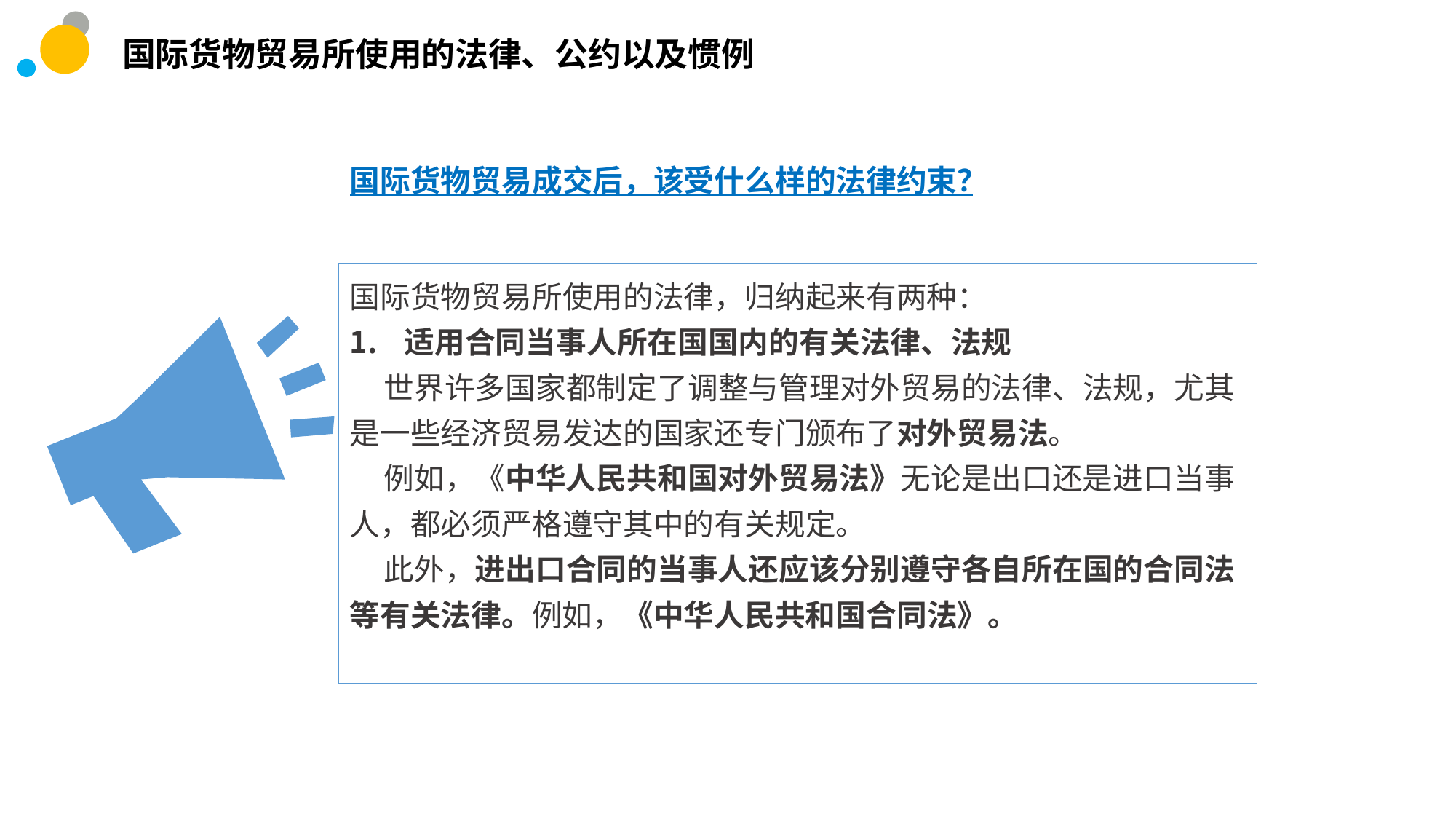

国际货物贸易所使用的法律、公约以及惯例
国际货物贸易成交后，该受什么样的法律约束？
国际货物贸易所使用的法律，归纳起来有两种：
适用合同当事人所在国国内的有关法律、法规
    世界许多国家都制定了调整与管理对外贸易的法律、法规，尤其是一些经济贸易发达的国家还专门颁布了对外贸易法。
    例如，《中华人民共和国对外贸易法》无论是出口还是进口当事人，都必须严格遵守其中的有关规定。
    此外，进出口合同的当事人还应该分别遵守各自所在国的合同法等有关法律。例如，《中华人民共和国合同法》。